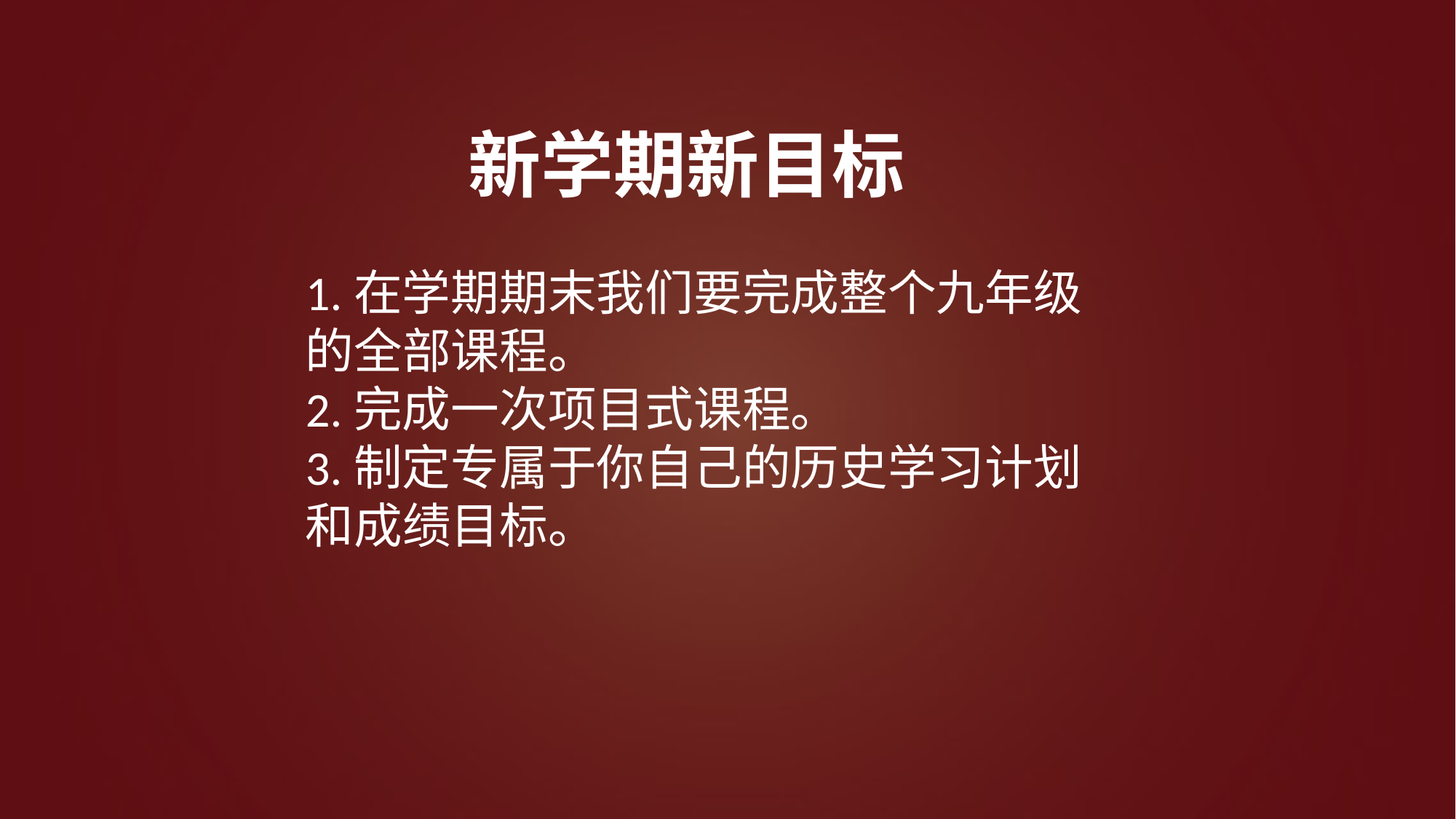

新学期新目标
1.在学期期末我们要完成整个九年级的全部课程。
2.完成一次项目式课程。
3.制定专属于你自己的历史学习计划和成绩目标。